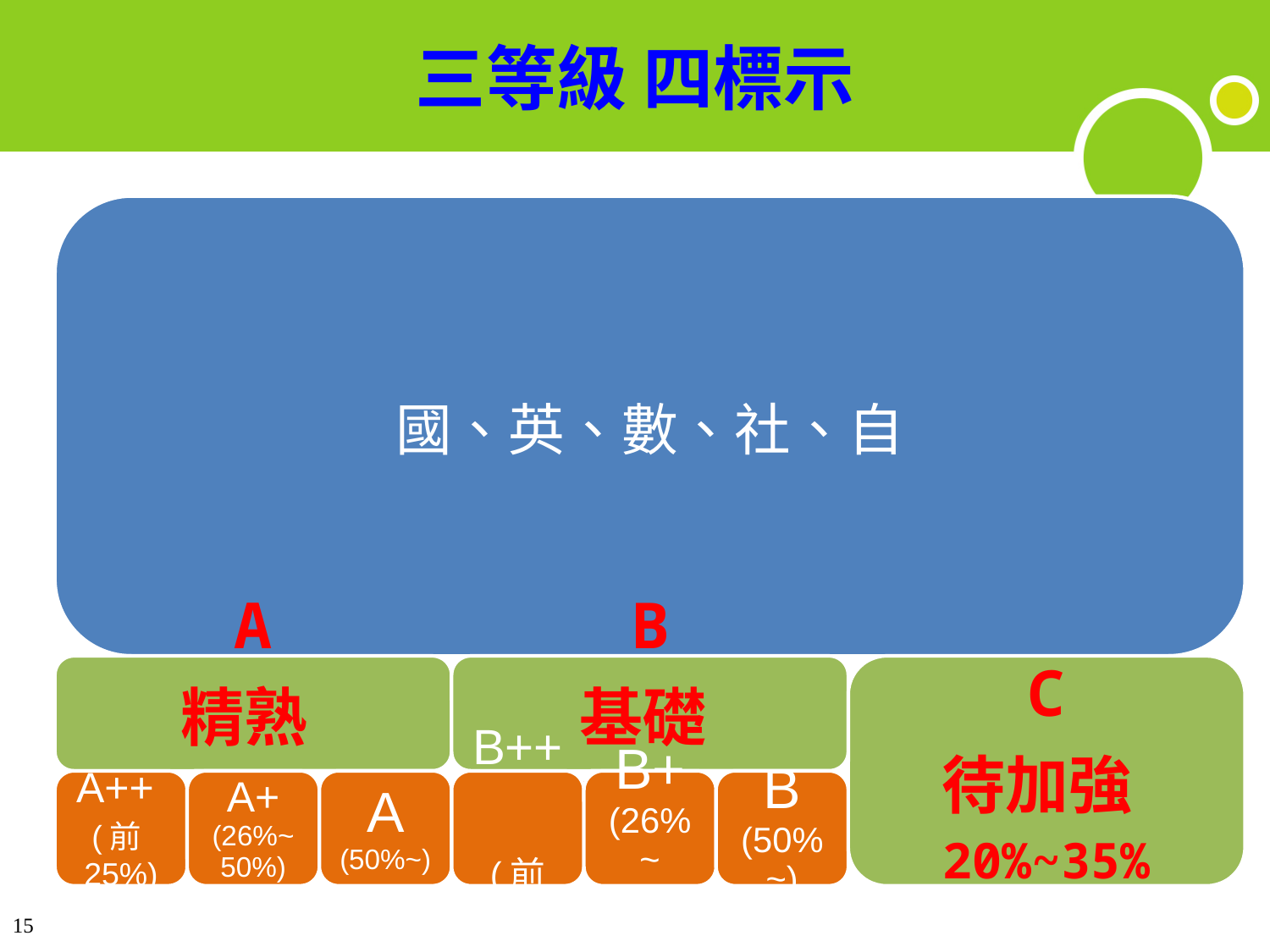

# 三等級 四標示
國、英、數、社、自
C
待加強20%~35%
15